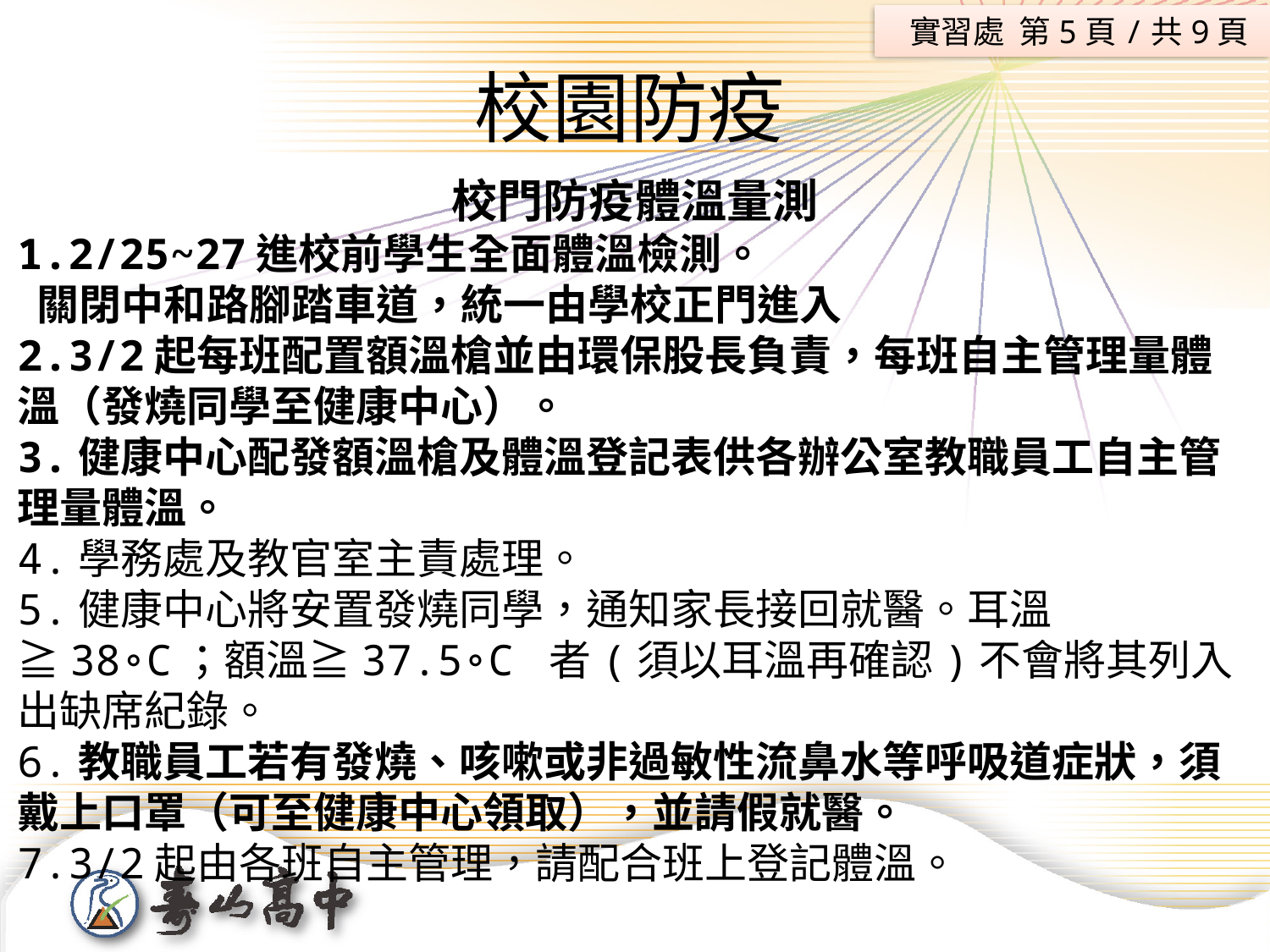

實習處  第5頁/共9頁
校園防疫
校門防疫體溫量測
1.2/25~27進校前學生全面體溫檢測。
 關閉中和路腳踏車道，統一由學校正門進入
2.3/2起每班配置額溫槍並由環保股長負責，每班自主管理量體溫（發燒同學至健康中心）。
3.健康中心配發額溫槍及體溫登記表供各辦公室教職員工自主管理量體溫。
4.學務處及教官室主責處理。
5.健康中心將安置發燒同學，通知家長接回就醫。耳溫≧38∘C；額溫≧37.5∘C 者(須以耳溫再確認)不會將其列入出缺席紀錄。
6.教職員工若有發燒、咳嗽或非過敏性流鼻水等呼吸道症狀，須戴上口罩（可至健康中心領取），並請假就醫。
7.3/2起由各班自主管理，請配合班上登記體溫。